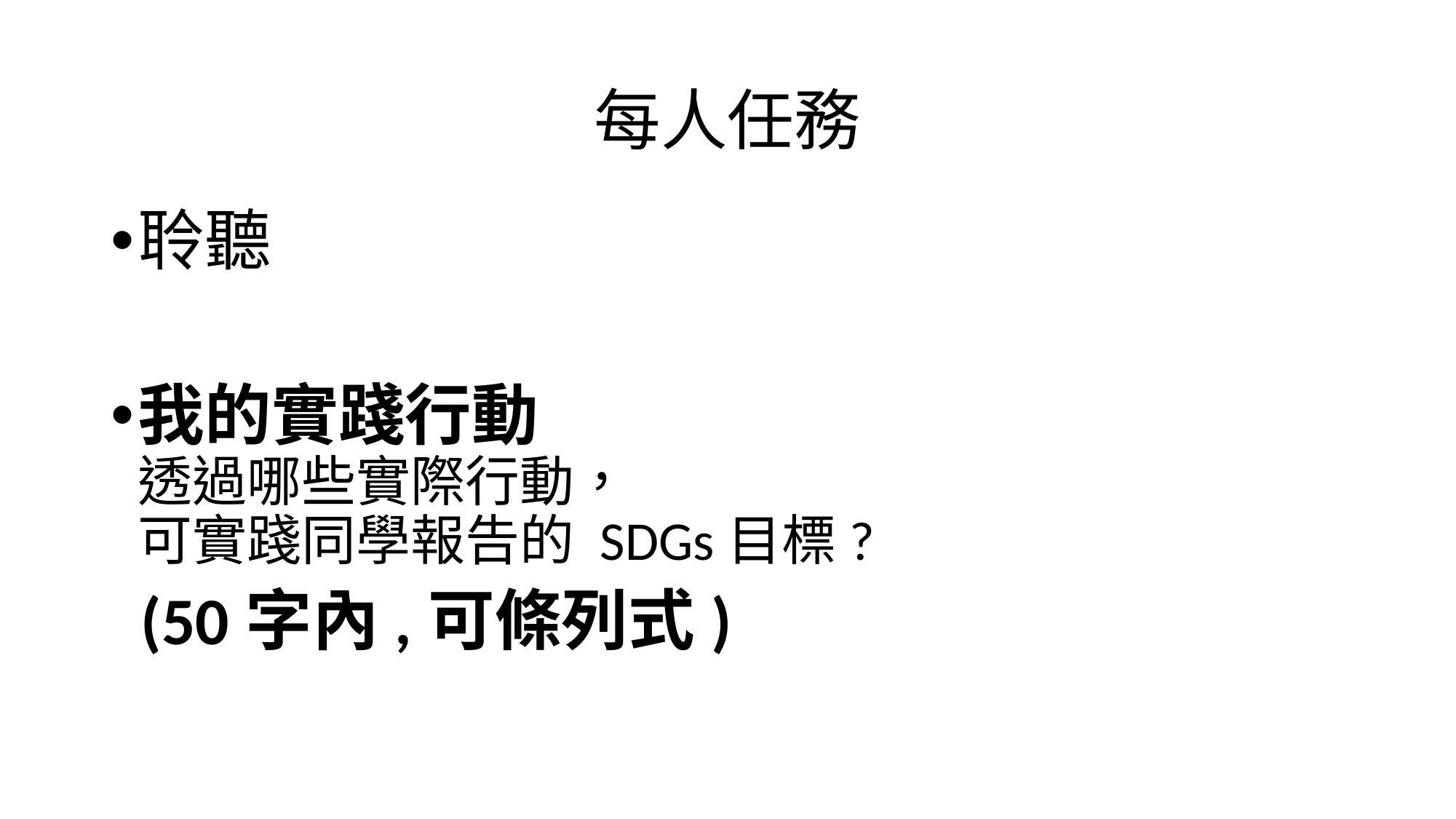

# 每人任務
聆聽

我的實踐行動
透過哪些實際行動，
可實踐同學報告的 SDGs目標?
  (50字內,可條列式)